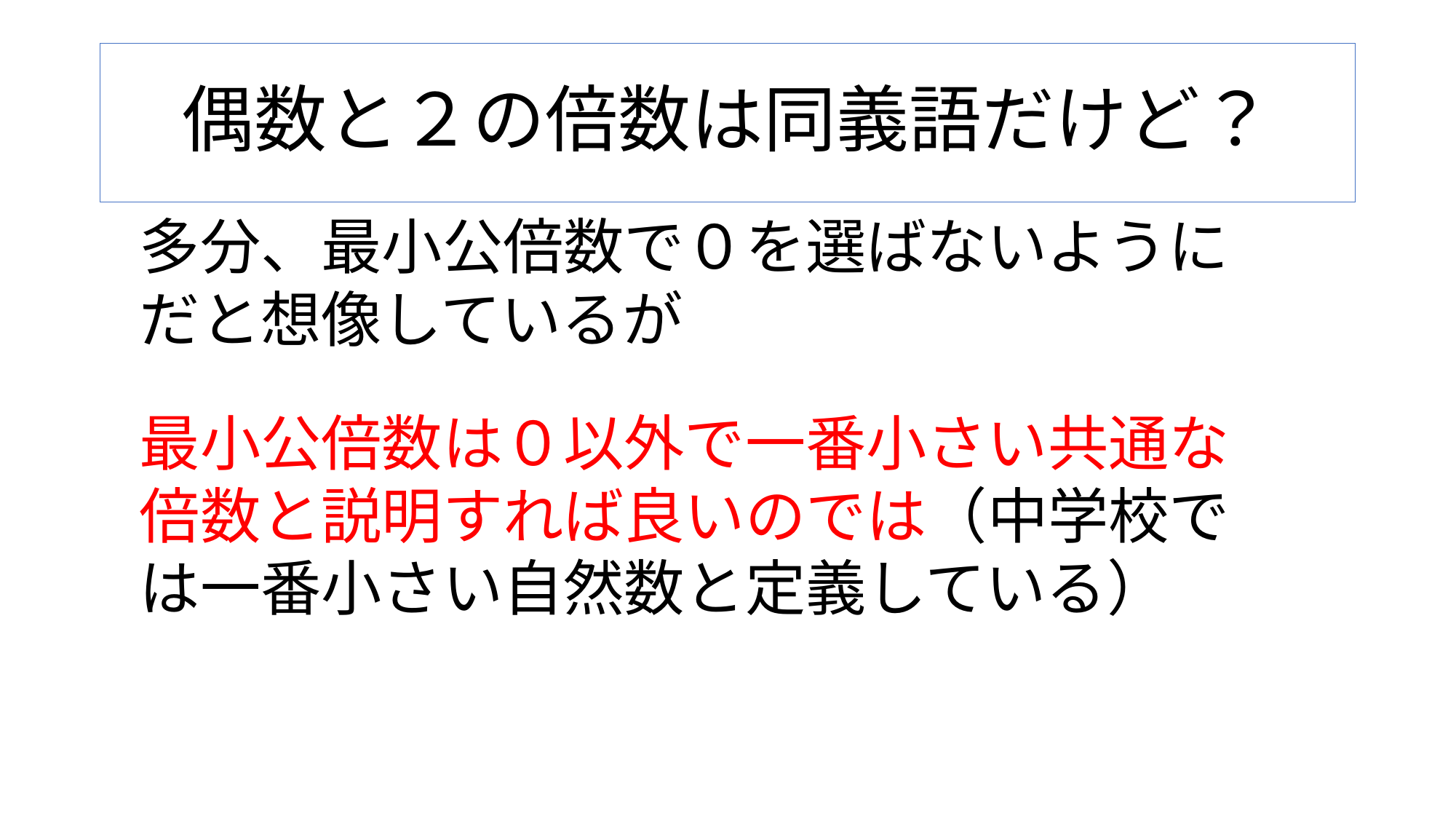

# 偶数と２の倍数は同義語だけど？
多分、最小公倍数で０を選ばないようにだと想像しているが
最小公倍数は０以外で一番小さい共通な倍数と説明すれば良いのでは（中学校では一番小さい自然数と定義している）